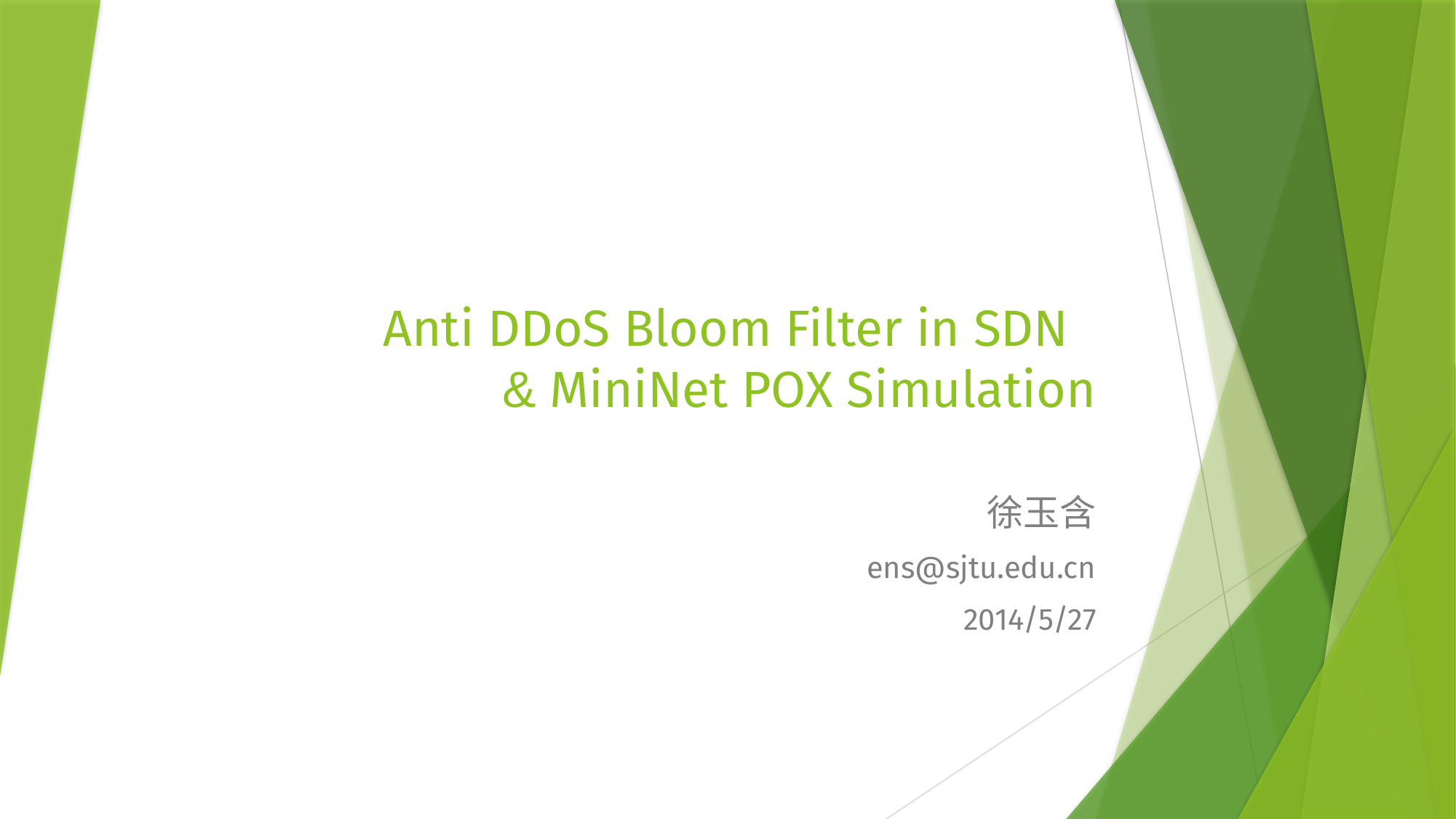

# Anti DDoS Bloom Filter in SDN & MiniNet POX Simulation
徐玉含
ens@sjtu.edu.cn
2014/5/27